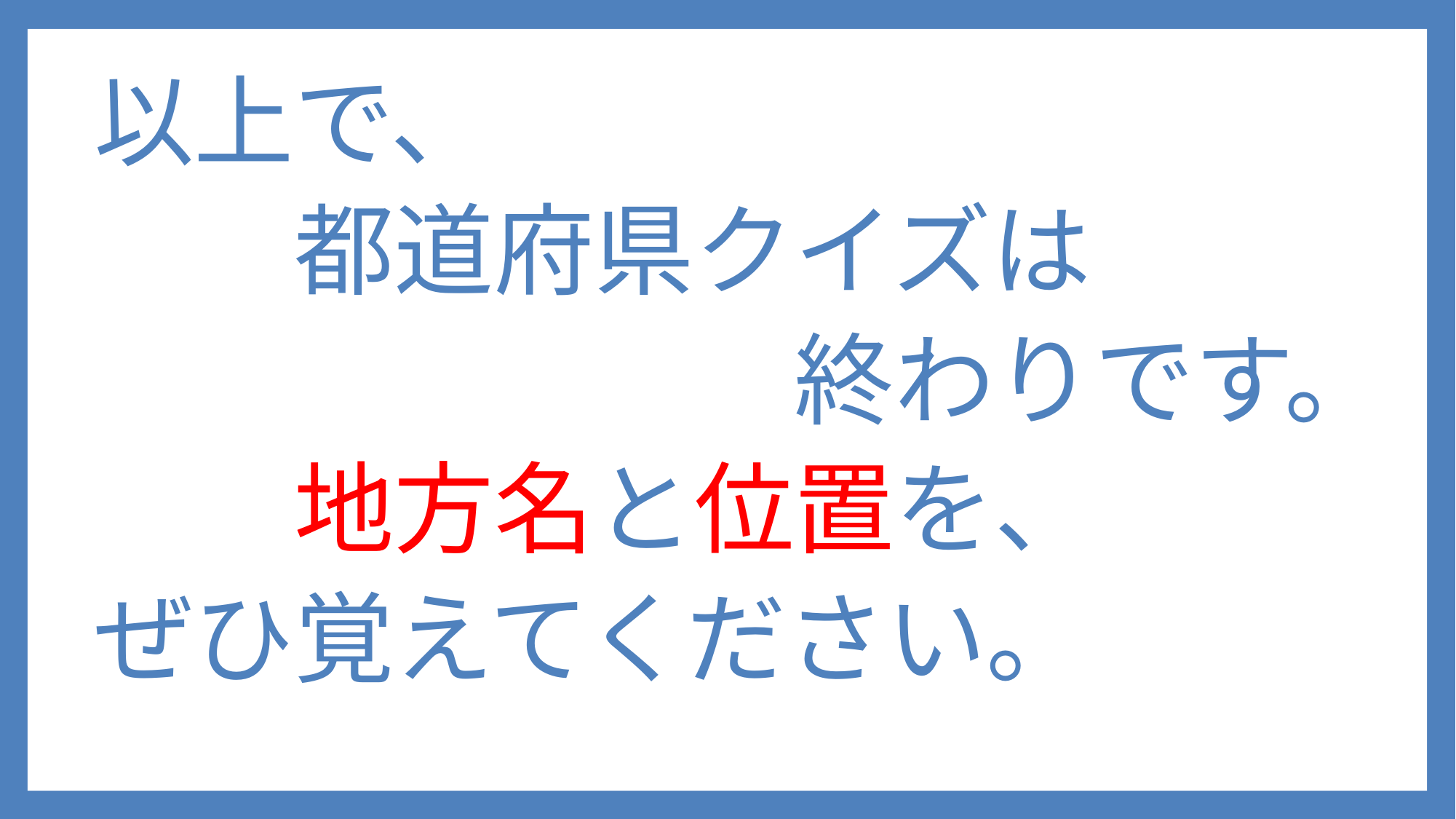

以上で、
　　都道府県クイズは
　　　　　　　終わりです。
　　地方名と位置を、
ぜひ覚えてください。